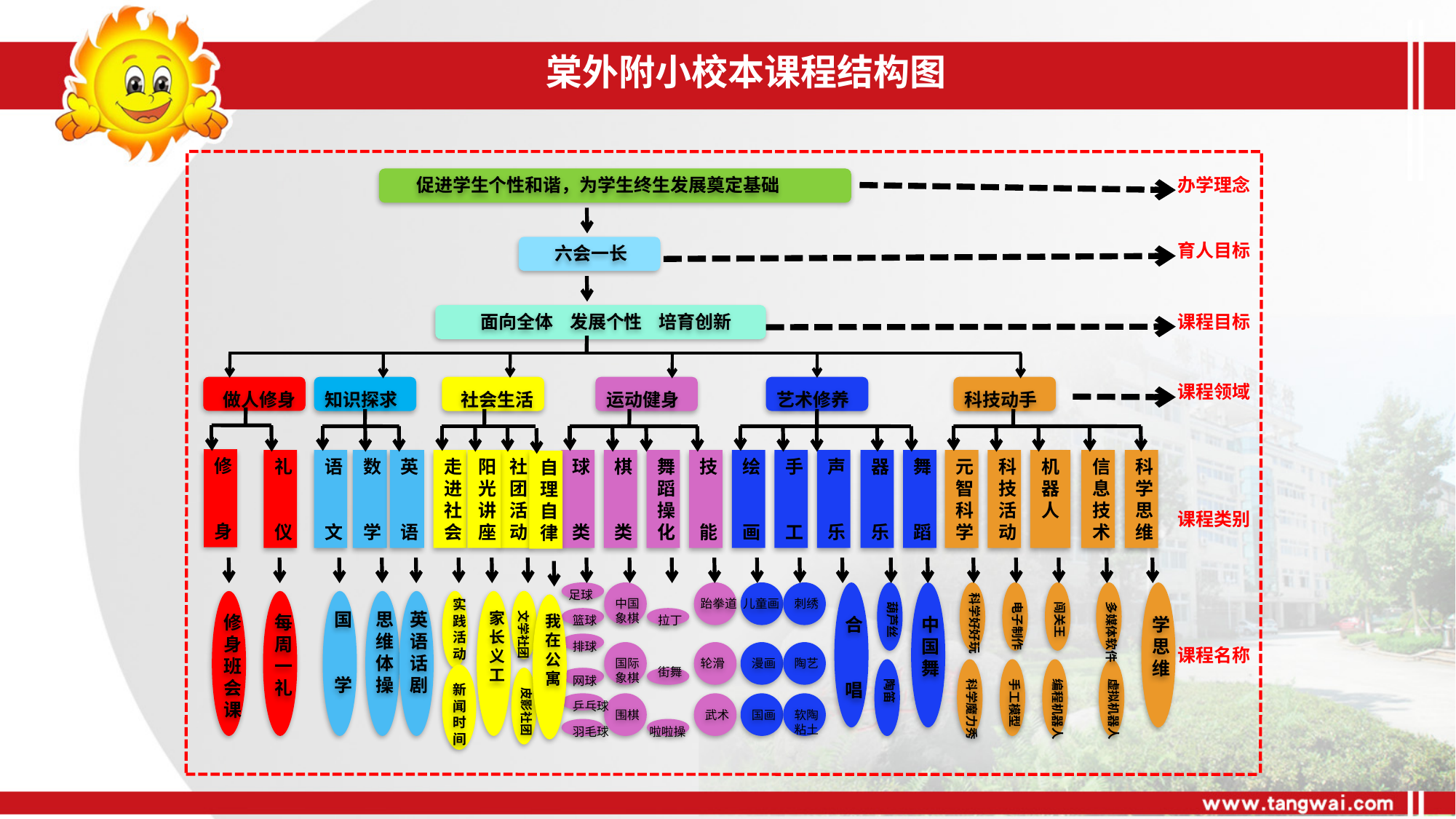

棠外附小校本课程结构图
办学理念

促进学生个性和谐，为学生终生发展奠定基础
育人目标

六会一长
课程目标

面向全体    发展个性    培育创新
课程领域

做人修身

知识探求
社会生活
运动健身
艺术修养
科技动手
修

身
阳光讲座
社团活动
礼

仪
语

文
数

学
英

语
球

类
棋

类
舞蹈操化
技

能
绘

画
手

工
声

乐
器

乐
舞

蹈
元智科学
科
技活动
机器
人

信息技术
科学思
维
走进社会
自理自律
课程类别
足球

科学好好玩
跆拳道

儿童画
刺绣
电子制作

中国
象棋
葫芦丝
闯关王
多媒体软件
实践活动

文学社团
家长义工
国

学
思维体操
英语话剧
我在公寓
修身班会
课
每周一礼
篮球
拉丁
合

唱
学思维

中国舞
排球

课程名称

轮滑
陶艺
国际
象棋
漫画
街舞

网球

虚拟机器人
手工模型
陶笛
科学魔力秀
编程机器人
新闻时间
皮影社团
乒乓球

围棋
武术
国画
软陶
粘土
羽毛球
啦啦操